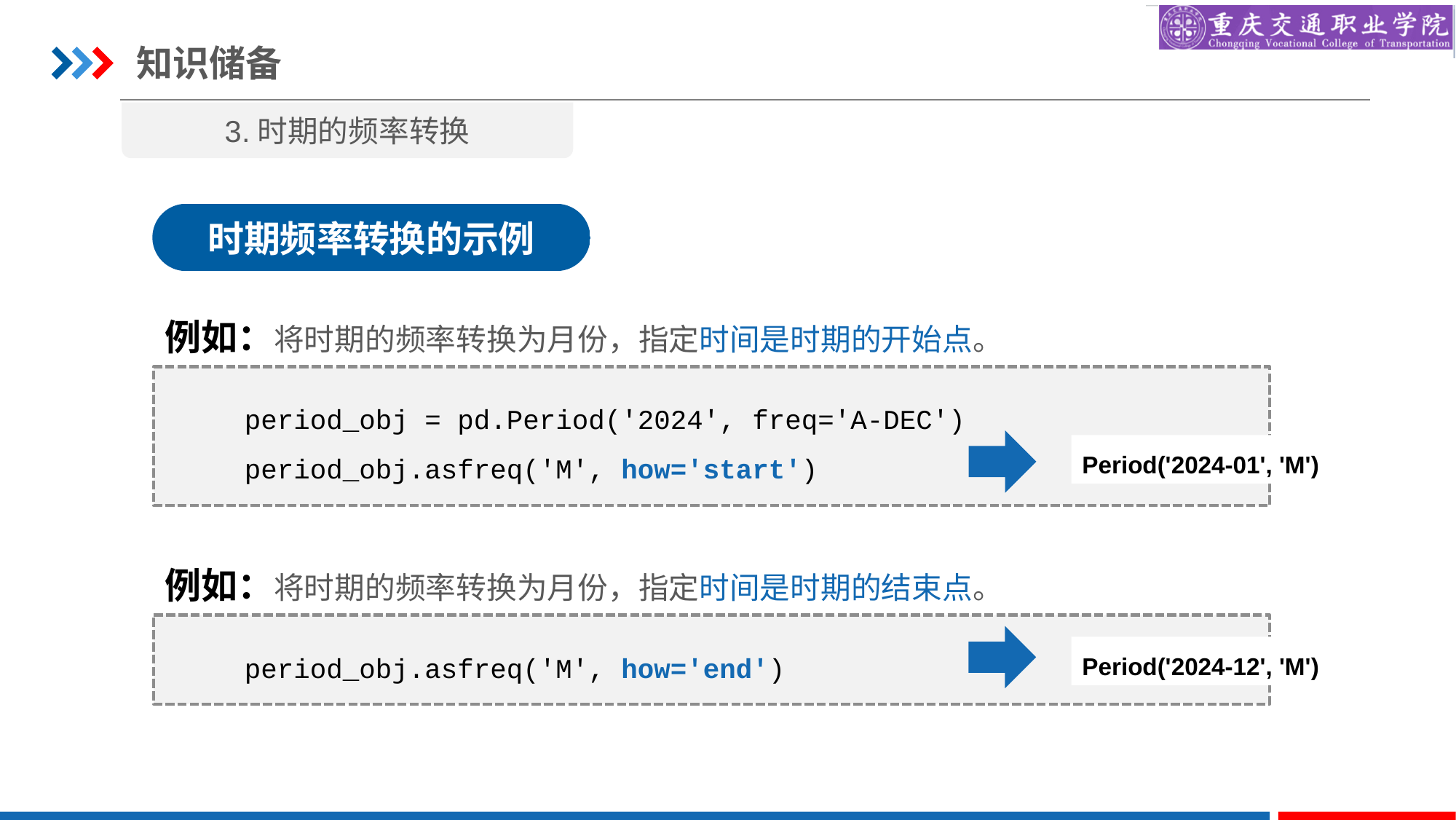

知识储备

3.时期的频率转换
时期频率转换的示例
例如：将时期的频率转换为月份，指定时间是时期的开始点。

period_obj = pd.Period('2024', freq='A-DEC')
period_obj.asfreq('M', how='start')

Period('2024-01', 'M')
例如：将时期的频率转换为月份，指定时间是时期的结束点。

period_obj.asfreq('M', how='end')
Period('2024-12', 'M')